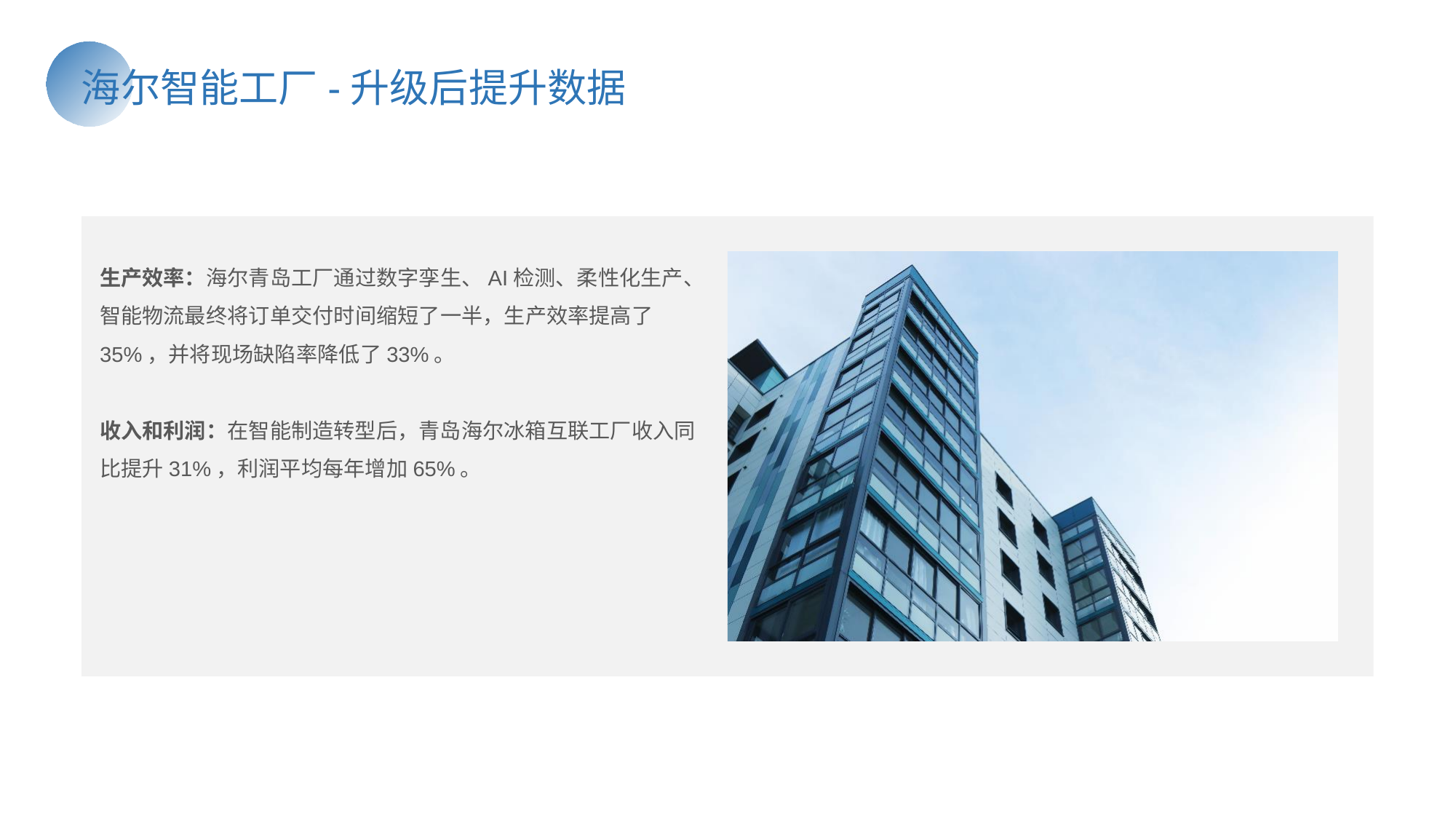

海尔智能工厂-升级后提升数据

生产效率：海尔青岛工厂通过数字孪生、AI检测、柔性化生产、智能物流最终将订单交付时间缩短了一半，生产效率提高了35%，并将现场缺陷率降低了33%。

收入和利润：在智能制造转型后，青岛海尔冰箱互联工厂收入同比提升31%，利润平均每年增加65%。